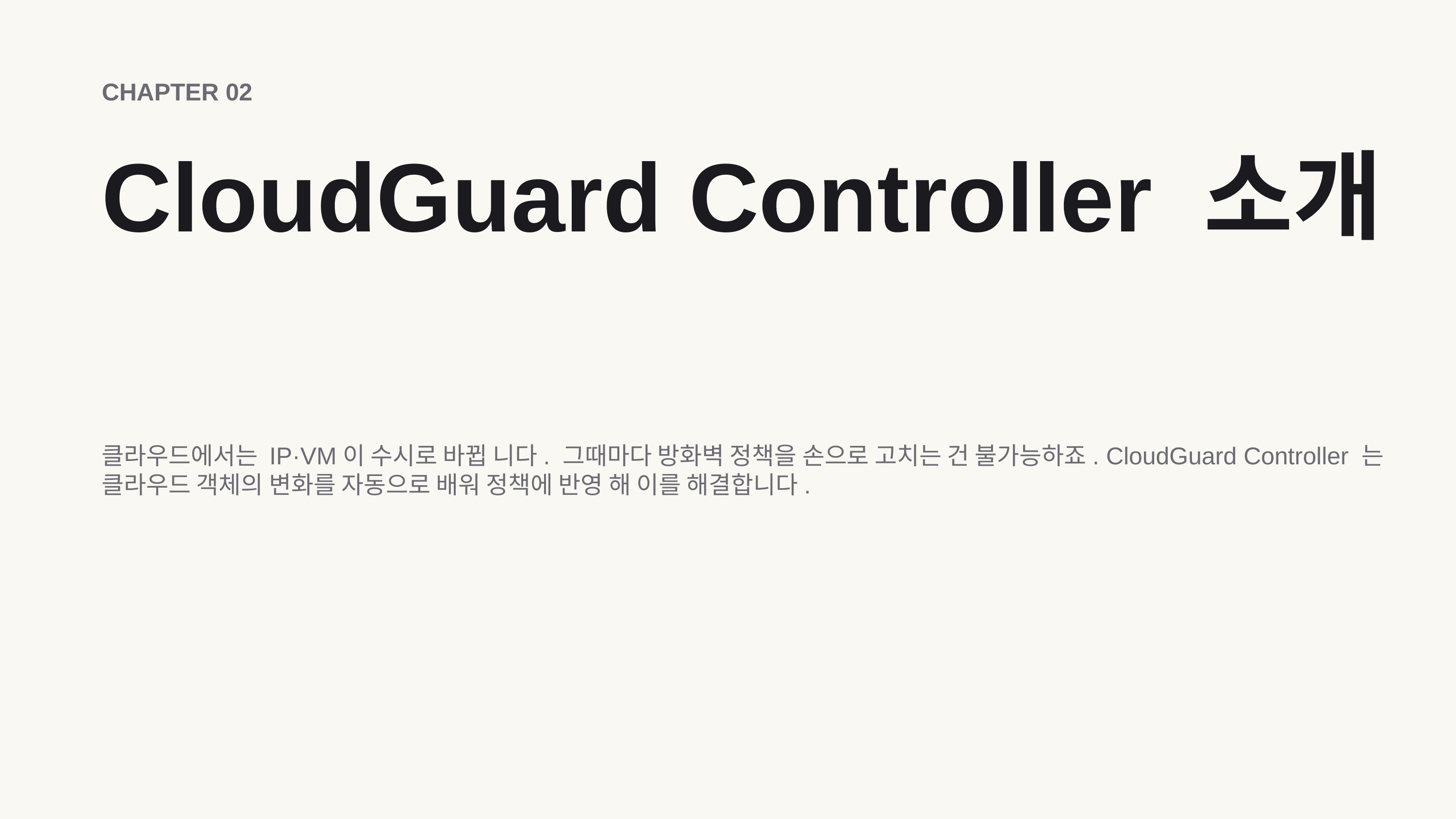

CHAPTER 02
CloudGuard Controller 소개
클라우드에서는 IP·VM이 수시로 바뀝 니다. 그때마다 방화벽 정책을 손으로 고치는 건 불가능하죠. CloudGuard Controller 는 클라우드 객체의 변화를 자동으로 배워 정책에 반영 해 이를 해결합니다.